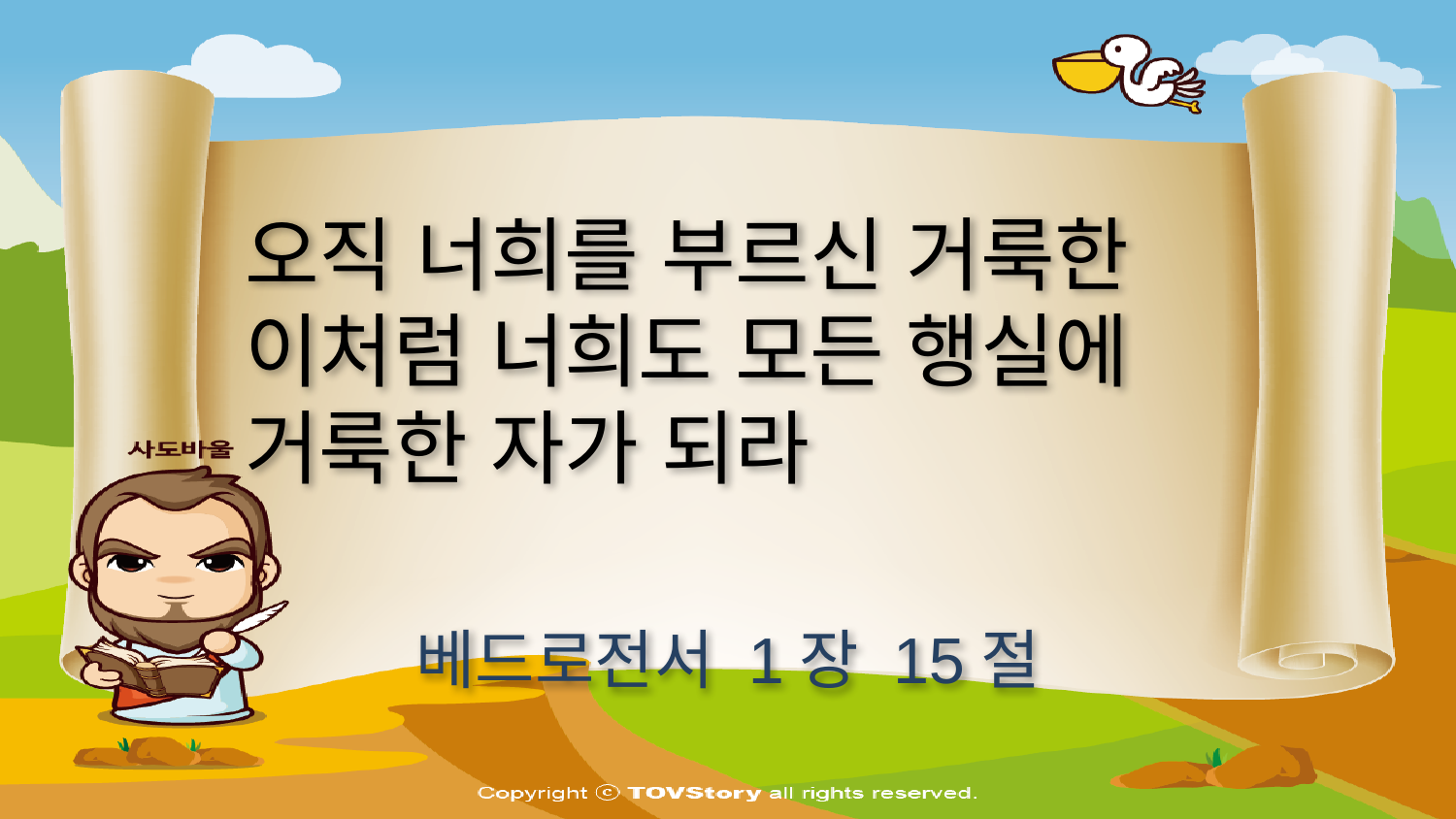

오직 너희를 부르신 거룩한 이처럼 너희도 모든 행실에 거룩한 자가 되라
베드로전서 1장 15절